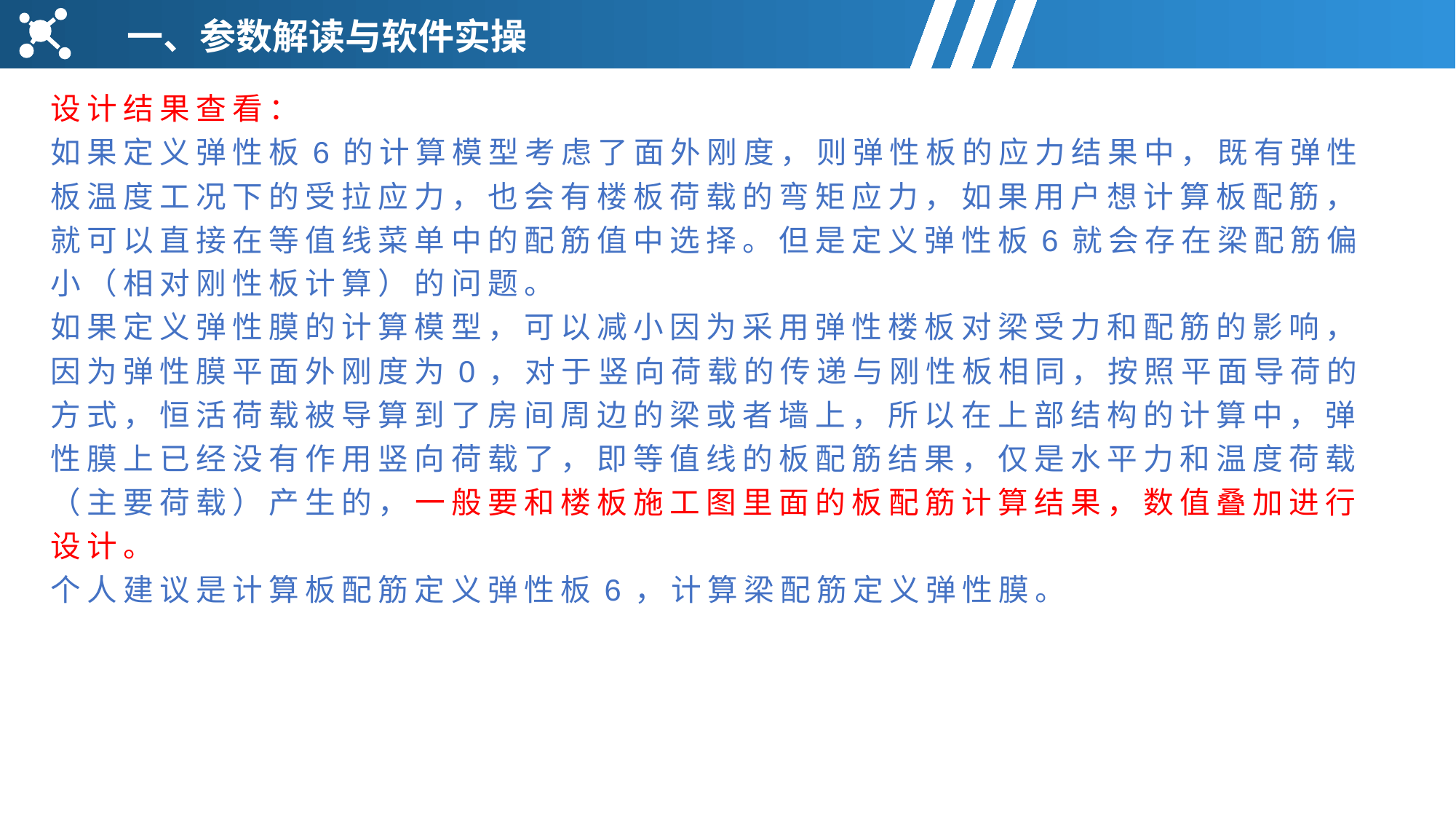

一、参数解读与软件实操
设计结果查看：
如果定义弹性板6的计算模型考虑了面外刚度，则弹性板的应力结果中，既有弹性板温度工况下的受拉应力，也会有楼板荷载的弯矩应力，如果用户想计算板配筋，就可以直接在等值线菜单中的配筋值中选择。但是定义弹性板6就会存在梁配筋偏小（相对刚性板计算）的问题。
如果定义弹性膜的计算模型，可以减小因为采用弹性楼板对梁受力和配筋的影响，因为弹性膜平面外刚度为0，对于竖向荷载的传递与刚性板相同，按照平面导荷的方式，恒活荷载被导算到了房间周边的梁或者墙上，所以在上部结构的计算中，弹性膜上已经没有作用竖向荷载了，即等值线的板配筋结果，仅是水平力和温度荷载（主要荷载）产生的，一般要和楼板施工图里面的板配筋计算结果，数值叠加进行设计。
个人建议是计算板配筋定义弹性板6，计算梁配筋定义弹性膜。